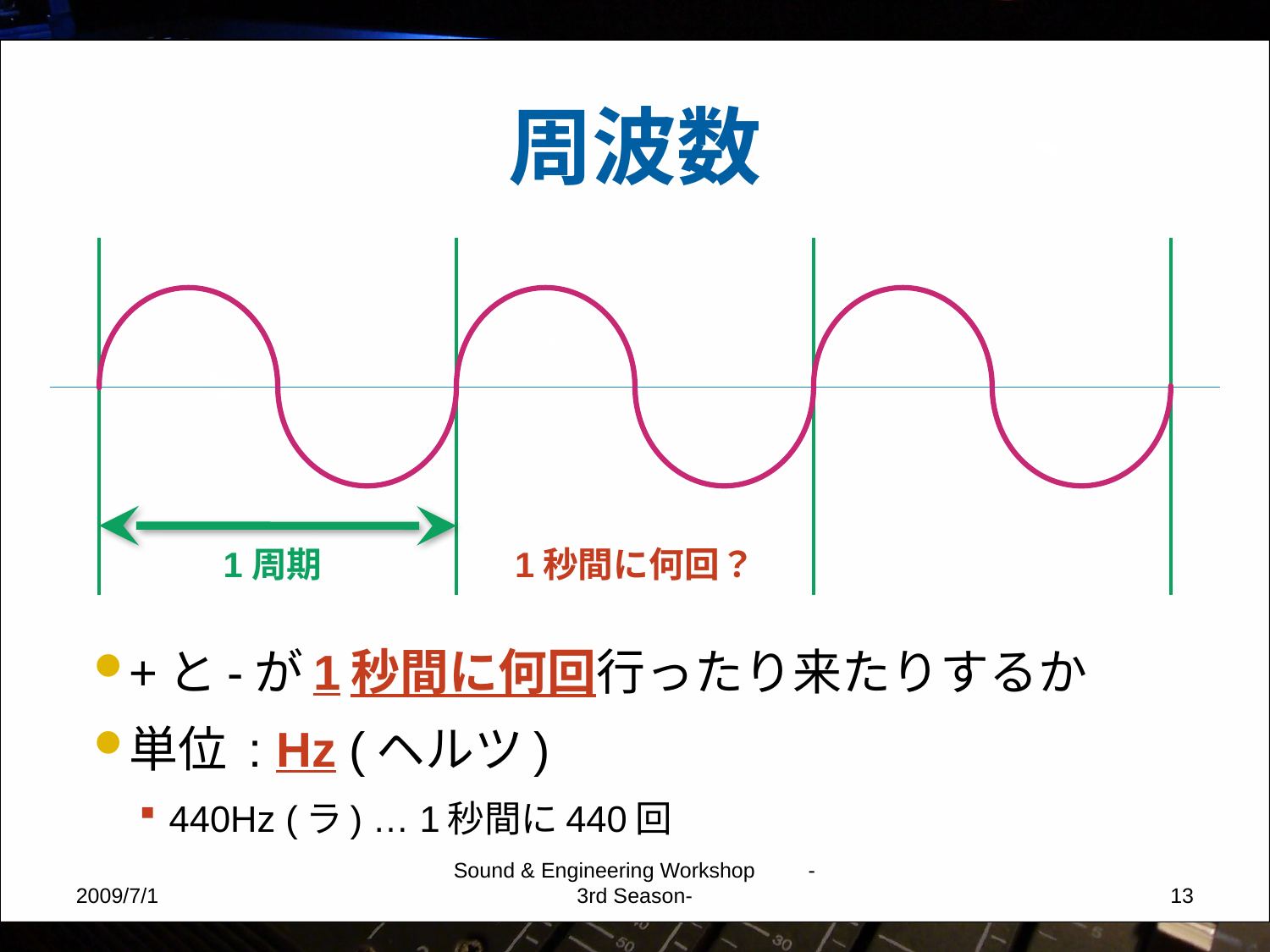

# 周波数

1周期
1秒間に何回？
+と-が1秒間に何回行ったり来たりするか
単位 : Hz (ヘルツ)
440Hz (ラ) … 1秒間に440回
2009/7/1
Sound & Engineering Workshop         -3rd Season-
13